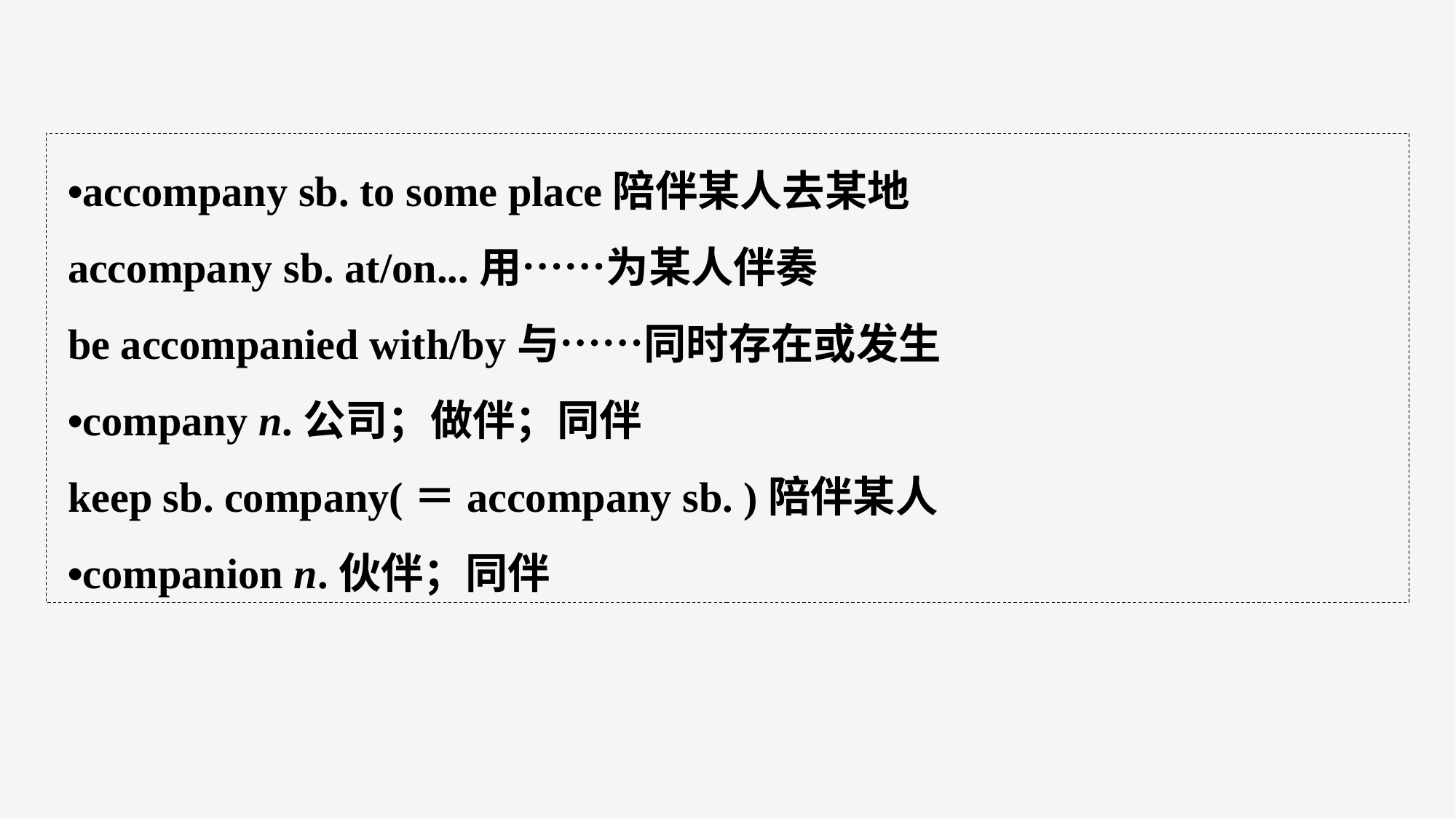

•accompany sb. to some place陪伴某人去某地
accompany sb. at/on...用……为某人伴奏
be accompanied with/by与……同时存在或发生
•company n.公司；做伴；同伴
keep sb. company(＝accompany sb. )陪伴某人
•companion n.伙伴；同伴